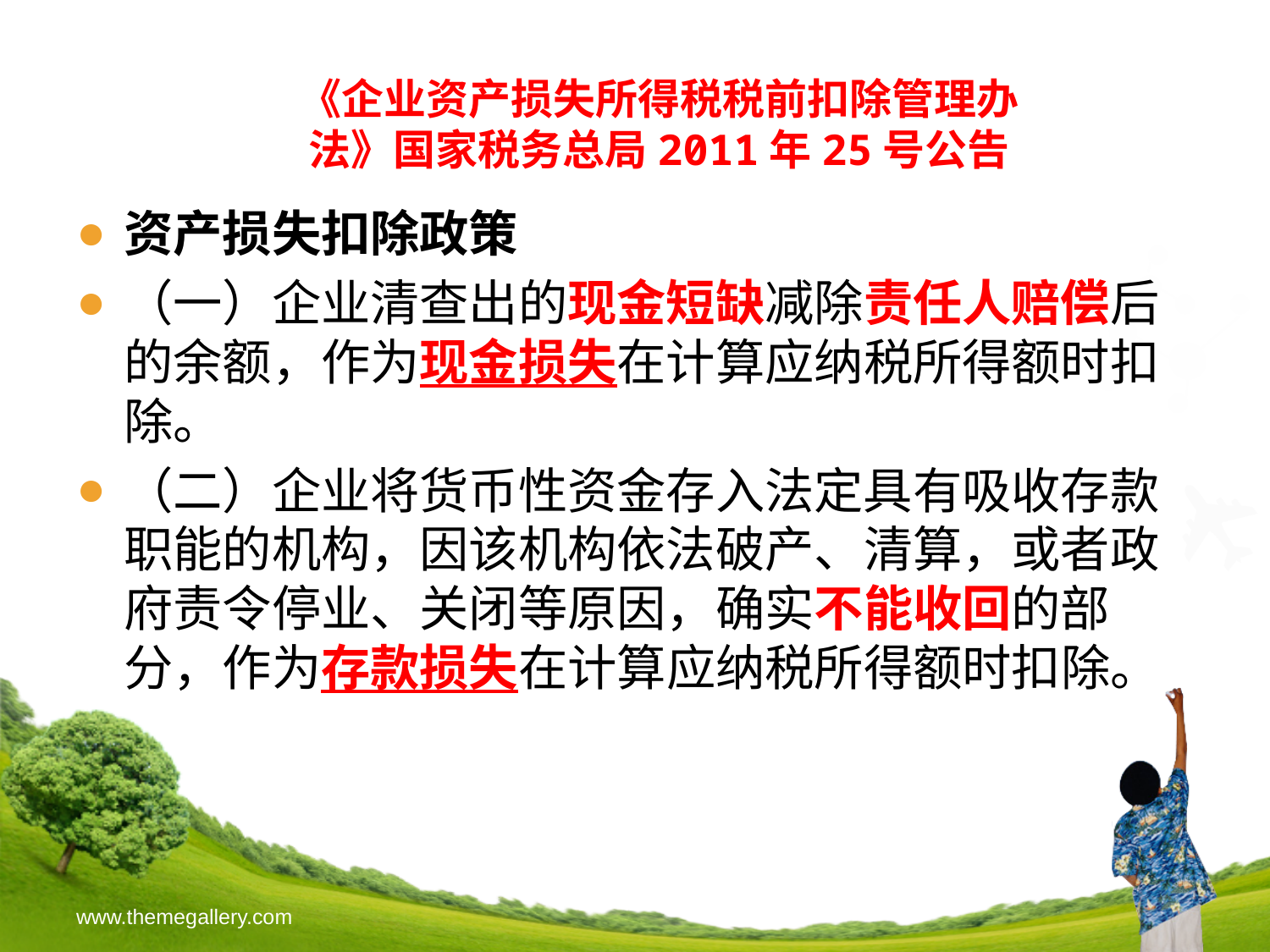

《企业资产损失所得税税前扣除管理办法》国家税务总局2011年25号公告
资产损失扣除政策
（一）企业清查出的现金短缺减除责任人赔偿后的余额，作为现金损失在计算应纳税所得额时扣除。
（二）企业将货币性资金存入法定具有吸收存款职能的机构，因该机构依法破产、清算，或者政府责令停业、关闭等原因，确实不能收回的部分，作为存款损失在计算应纳税所得额时扣除。

www.themegallery.com